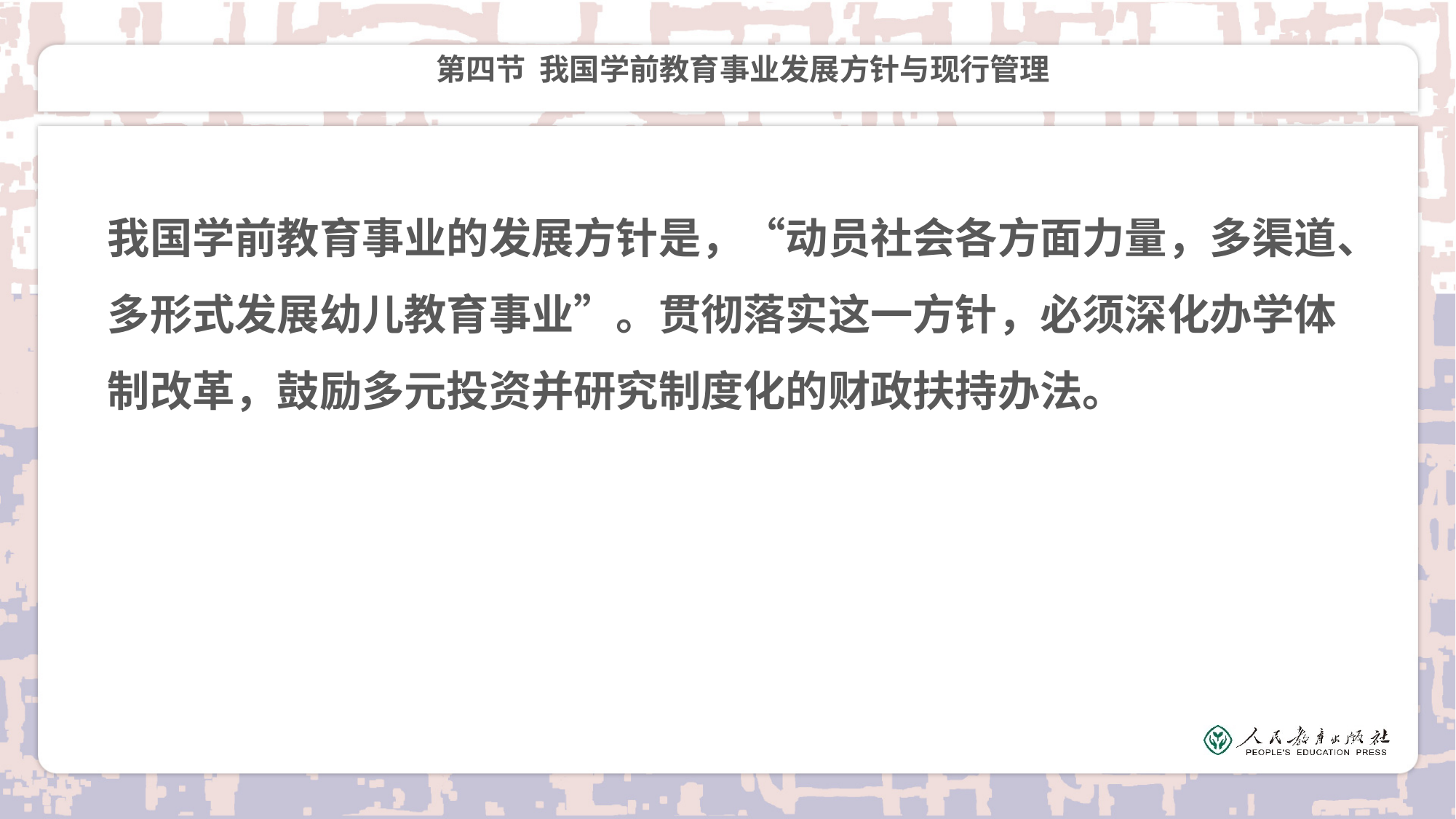

# 第四节  我国学前教育事业发展方针与现行管理
我国学前教育事业的发展方针是，“动员社会各方面力量，多渠道、多形式发展幼儿教育事业”。贯彻落实这一方针，必须深化办学体制改革，鼓励多元投资并研究制度化的财政扶持办法。